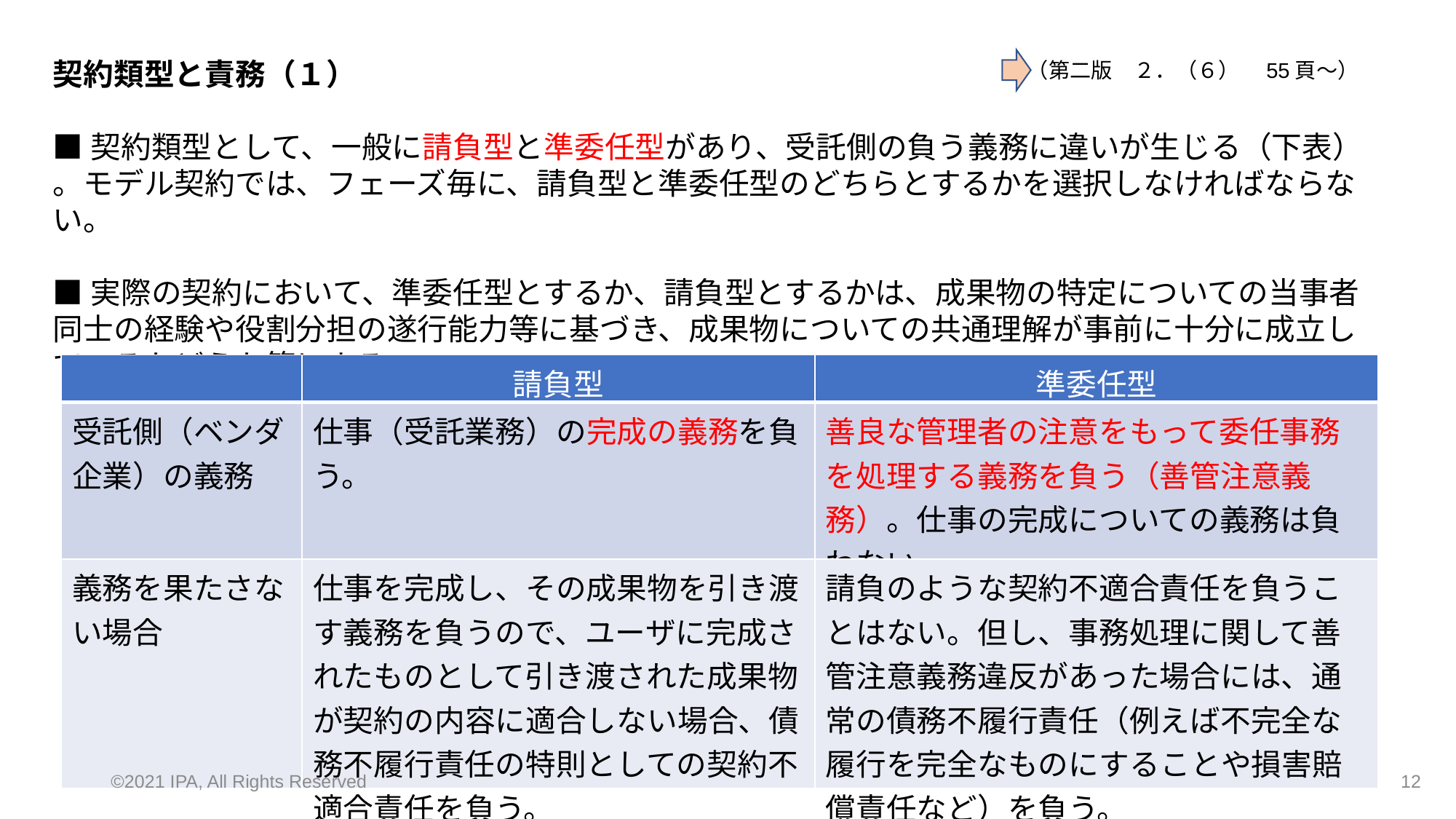

契約類型と責務（１）

■契約類型として、一般に請負型と準委任型があり、受託側の負う義務に違いが生じる（下表） 。モデル契約では、フェーズ毎に、請負型と準委任型のどちらとするかを選択しなければならない。

■実際の契約において、準委任型とするか、請負型とするかは、成果物の特定についての当事者同士の経験や役割分担の遂行能力等に基づき、成果物についての共通理解が事前に十分に成立しているかどうか等による。

（第二版　２．（６）　55頁～）
|  | 請負型 | 準委任型 |
| --- | --- | --- |
| 受託側（ベンダ企業）の義務 | 仕事（受託業務）の完成の義務を負う。 | 善良な管理者の注意をもって委任事務を処理する義務を負う（善管注意義務）。仕事の完成についての義務は負わない。 |
| 義務を果たさない場合 | 仕事を完成し、その成果物を引き渡す義務を負うので、ユーザに完成されたものとして引き渡された成果物が契約の内容に適合しない場合、債務不履行責任の特則としての契約不適合責任を負う。 | 請負のような契約不適合責任を負うことはない。但し、事務処理に関して善管注意義務違反があった場合には、通常の債務不履行責任（例えば不完全な履行を完全なものにすることや損害賠償責任など）を負う。 |
©2021 IPA, All Rights Reserved
12